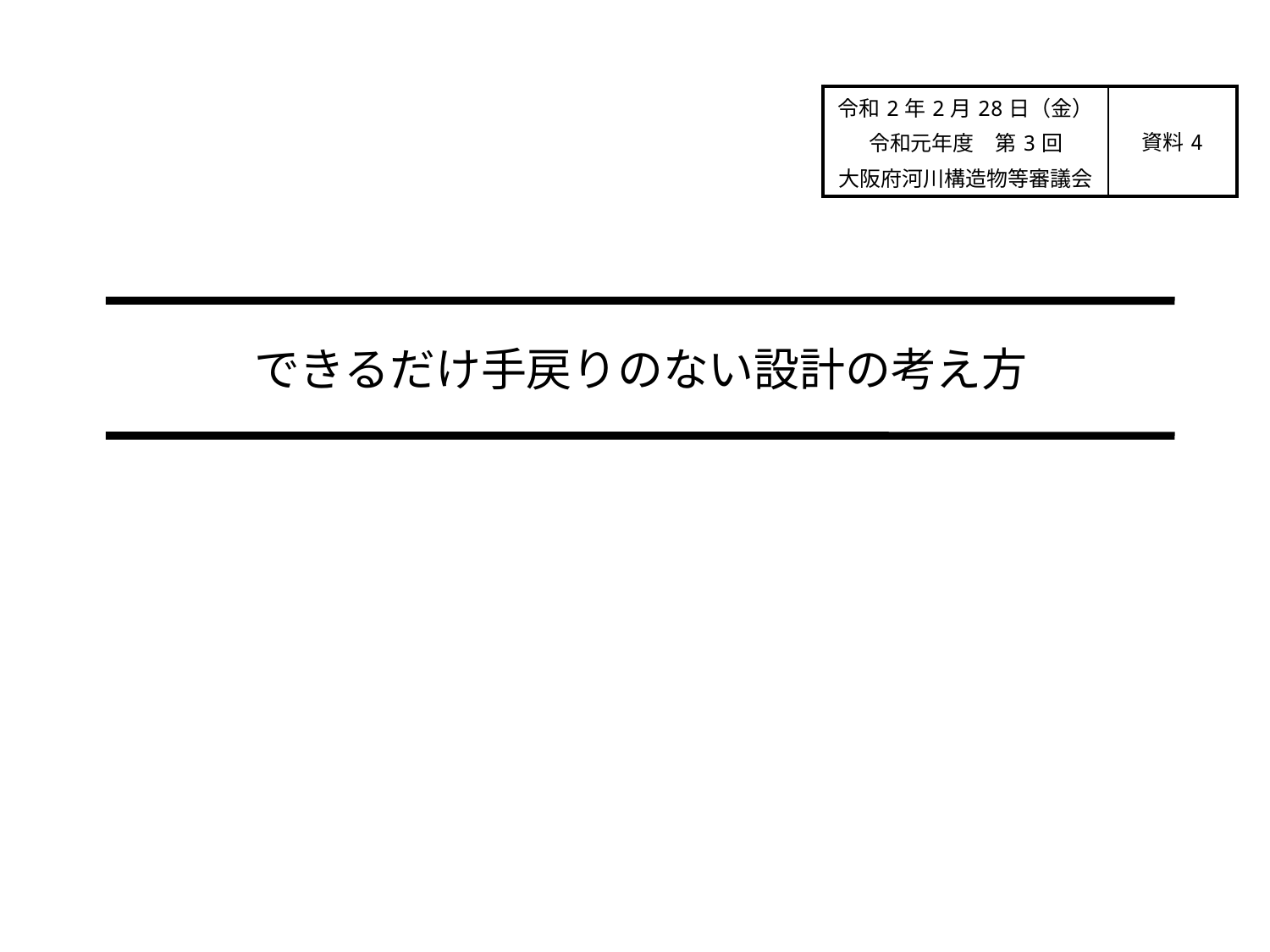

| 令和2年2月28日（金） 令和元年度　第3回 大阪府河川構造物等審議会 | 資料4 |
| --- | --- |

# できるだけ手戻りのない設計の考え方